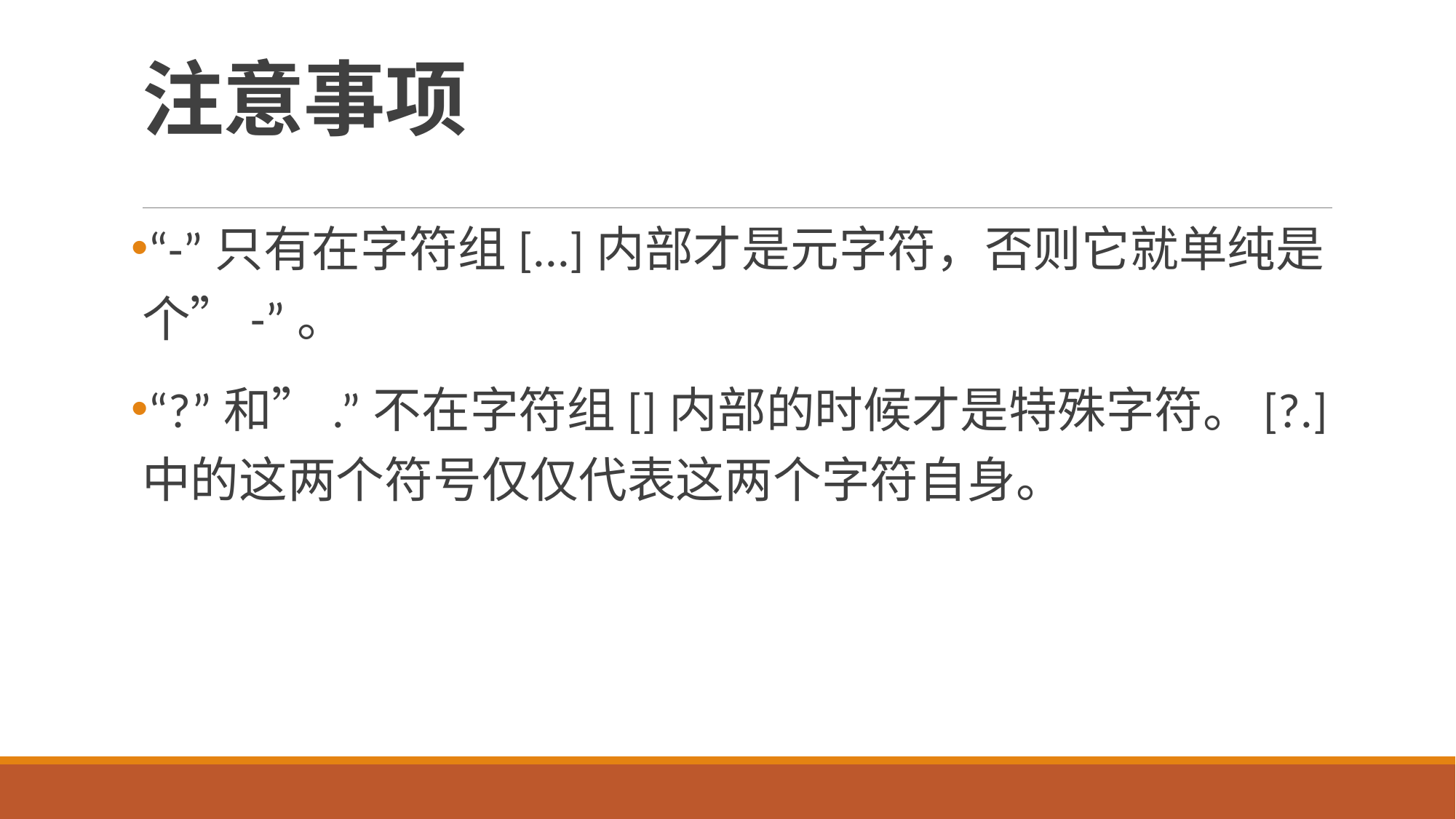

# 注意事项
“-”只有在字符组[...]内部才是元字符，否则它就单纯是个”-”。
“?”和”.”不在字符组[]内部的时候才是特殊字符。[?.]中的这两个符号仅仅代表这两个字符自身。